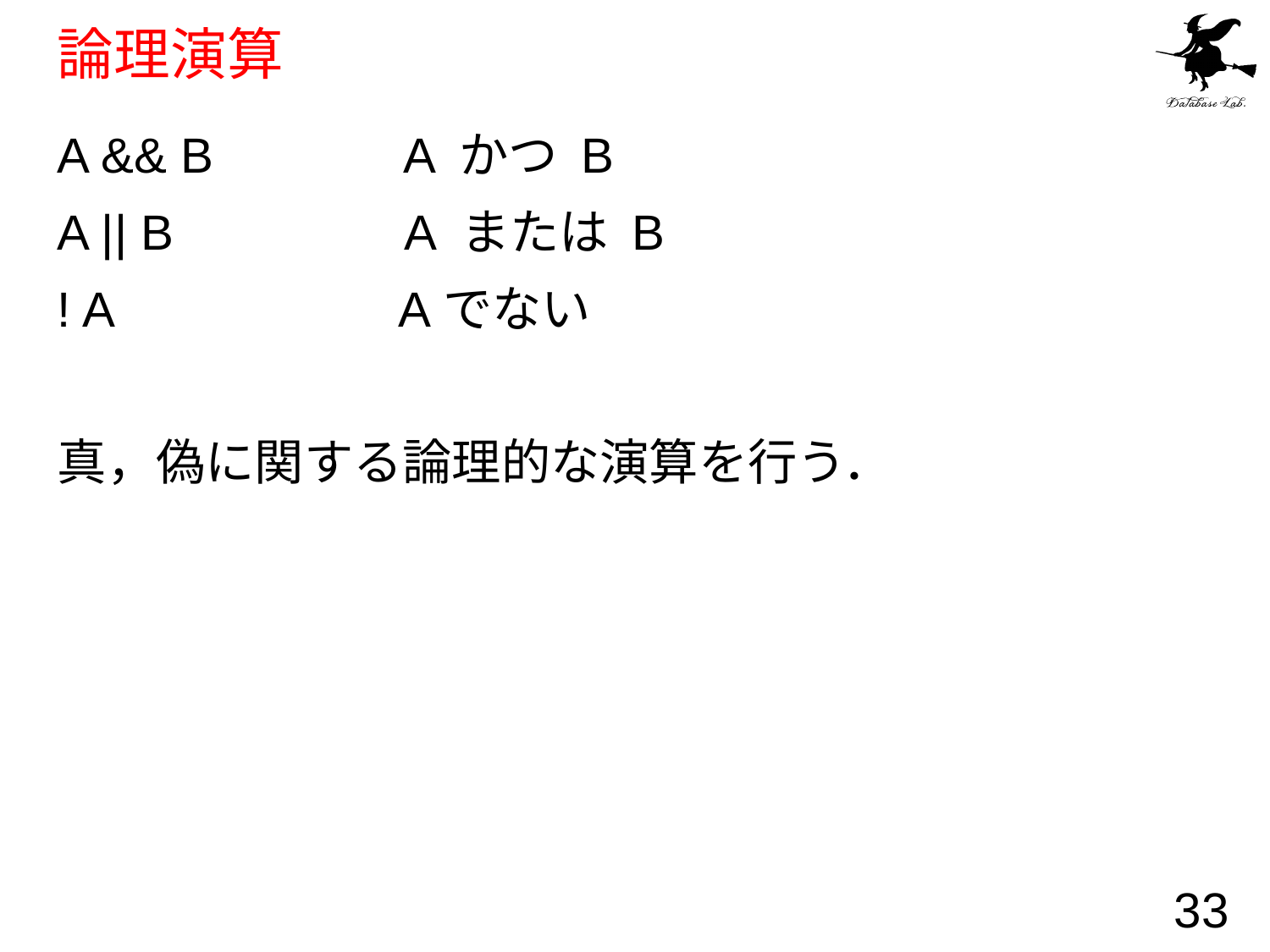

# 論理演算
A && B              A かつ B
A || B                 A または B
! A                     Aでない

真，偽に関する論理的な演算を行う．
33